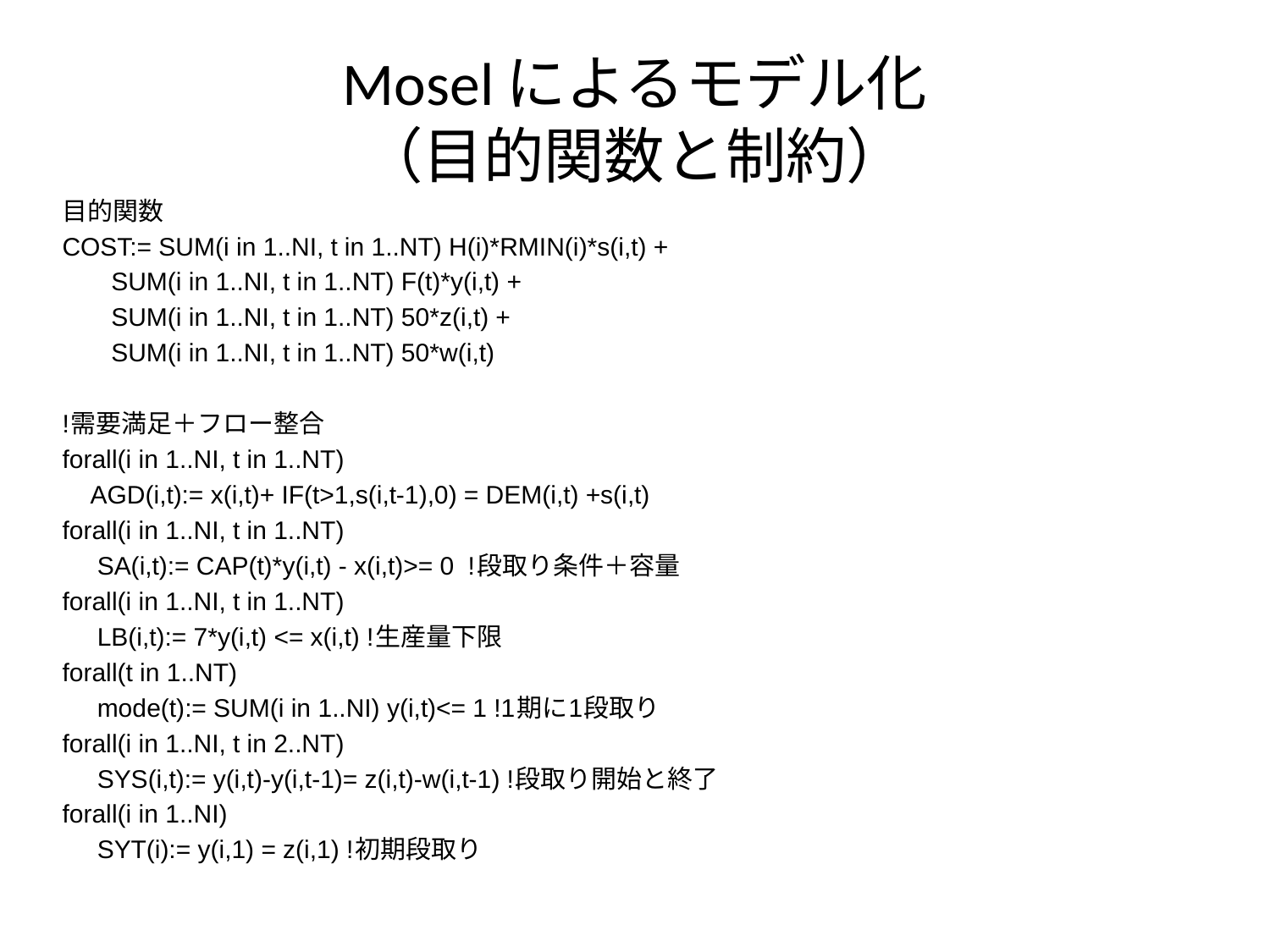

# Moselによるモデル化 （目的関数と制約）
目的関数
COST:= SUM(i in 1..NI, t in 1..NT) H(i)*RMIN(i)*s(i,t) +
       SUM(i in 1..NI, t in 1..NT) F(t)*y(i,t) +
       SUM(i in 1..NI, t in 1..NT) 50*z(i,t) +
       SUM(i in 1..NI, t in 1..NT) 50*w(i,t)

!需要満足＋フロー整合
forall(i in 1..NI, t in 1..NT)
    AGD(i,t):= x(i,t)+ IF(t>1,s(i,t-1),0) = DEM(i,t) +s(i,t)
forall(i in 1..NI, t in 1..NT)
     SA(i,t):= CAP(t)*y(i,t) - x(i,t)>= 0  !段取り条件＋容量
forall(i in 1..NI, t in 1..NT)
     LB(i,t):= 7*y(i,t) <= x(i,t) !生産量下限
forall(t in 1..NT)
     mode(t):= SUM(i in 1..NI) y(i,t)<= 1 !1期に1段取り
forall(i in 1..NI, t in 2..NT)
     SYS(i,t):= y(i,t)-y(i,t-1)= z(i,t)-w(i,t-1) !段取り開始と終了
forall(i in 1..NI)
     SYT(i):= y(i,1) = z(i,1) !初期段取り